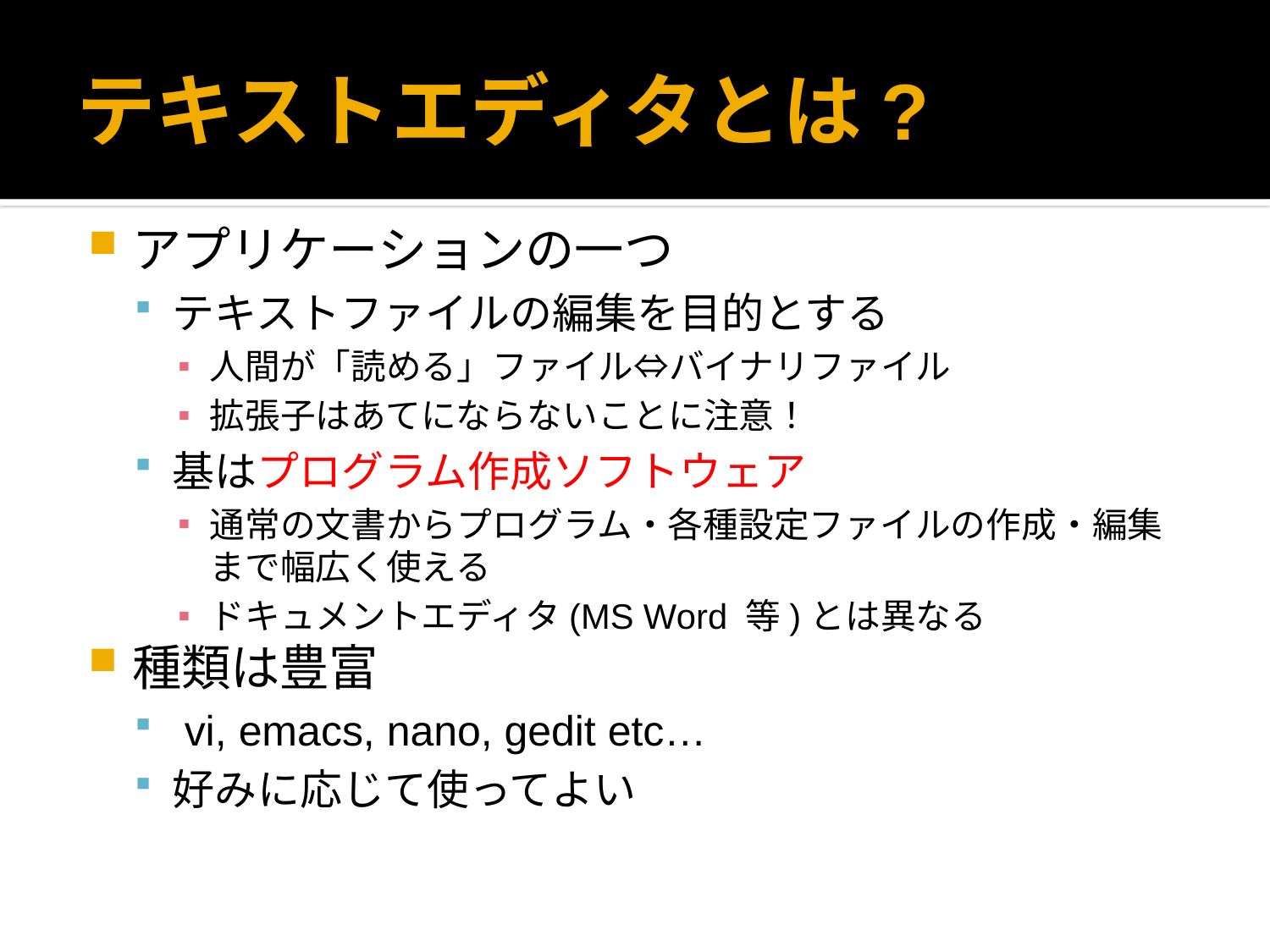

# テキストエディタとは?
アプリケーションの一つ
テキストファイルの編集を目的とする
人間が「読める」ファイル⇔バイナリファイル
拡張子はあてにならないことに注意！
基はプログラム作成ソフトウェア
通常の文書からプログラム・各種設定ファイルの作成・編集まで幅広く使える
ドキュメントエディタ(MS Word 等)とは異なる
種類は豊富
 vi, emacs, nano, gedit etc…
好みに応じて使ってよい